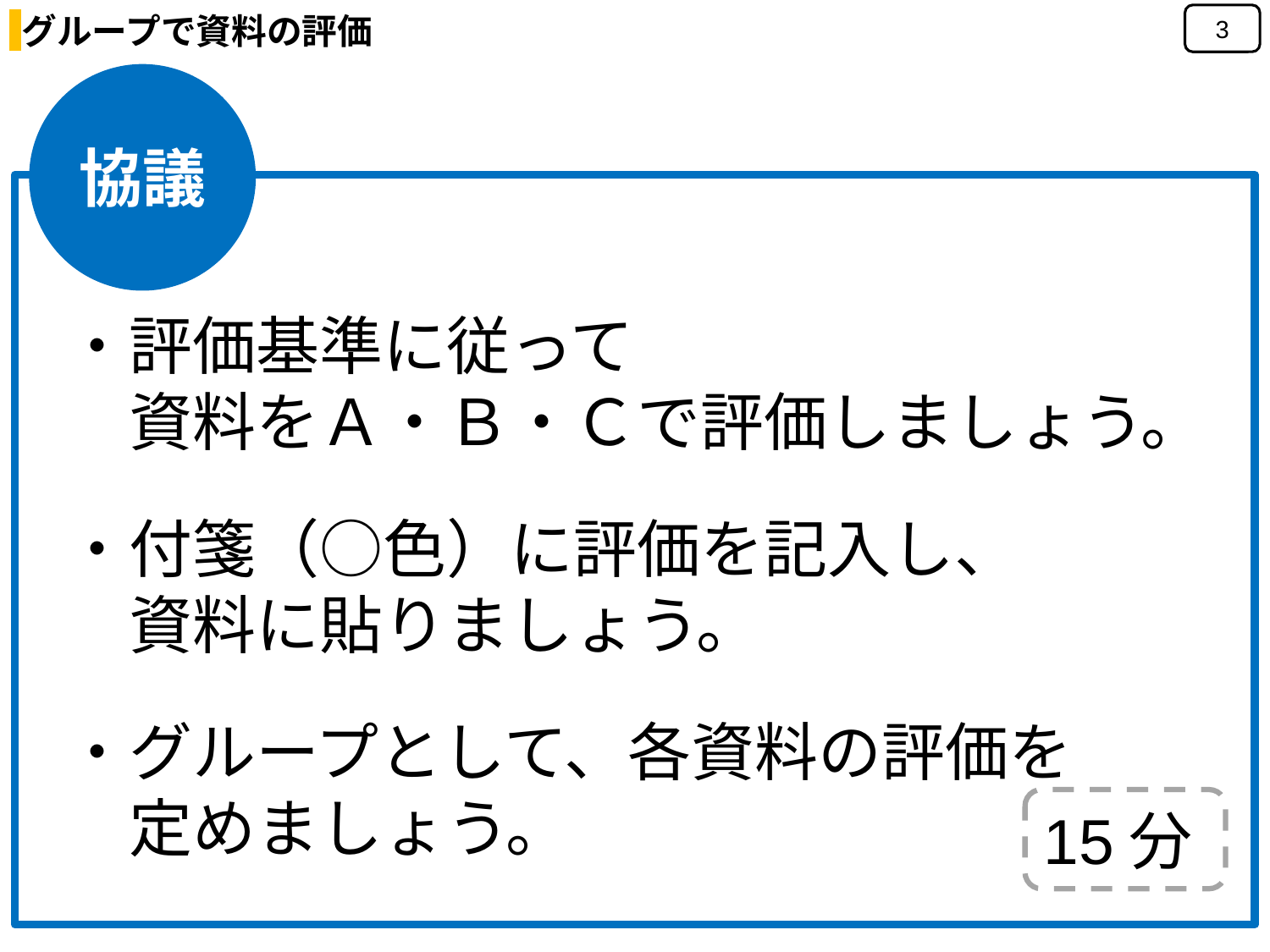

グループで資料の評価
3

協議

・評価基準に従って
　資料をＡ・Ｂ・Ｃで評価しましょう。

・付箋（○色）に評価を記入し、
　資料に貼りましょう。

・グループとして、各資料の評価を
　定めましょう。
15分